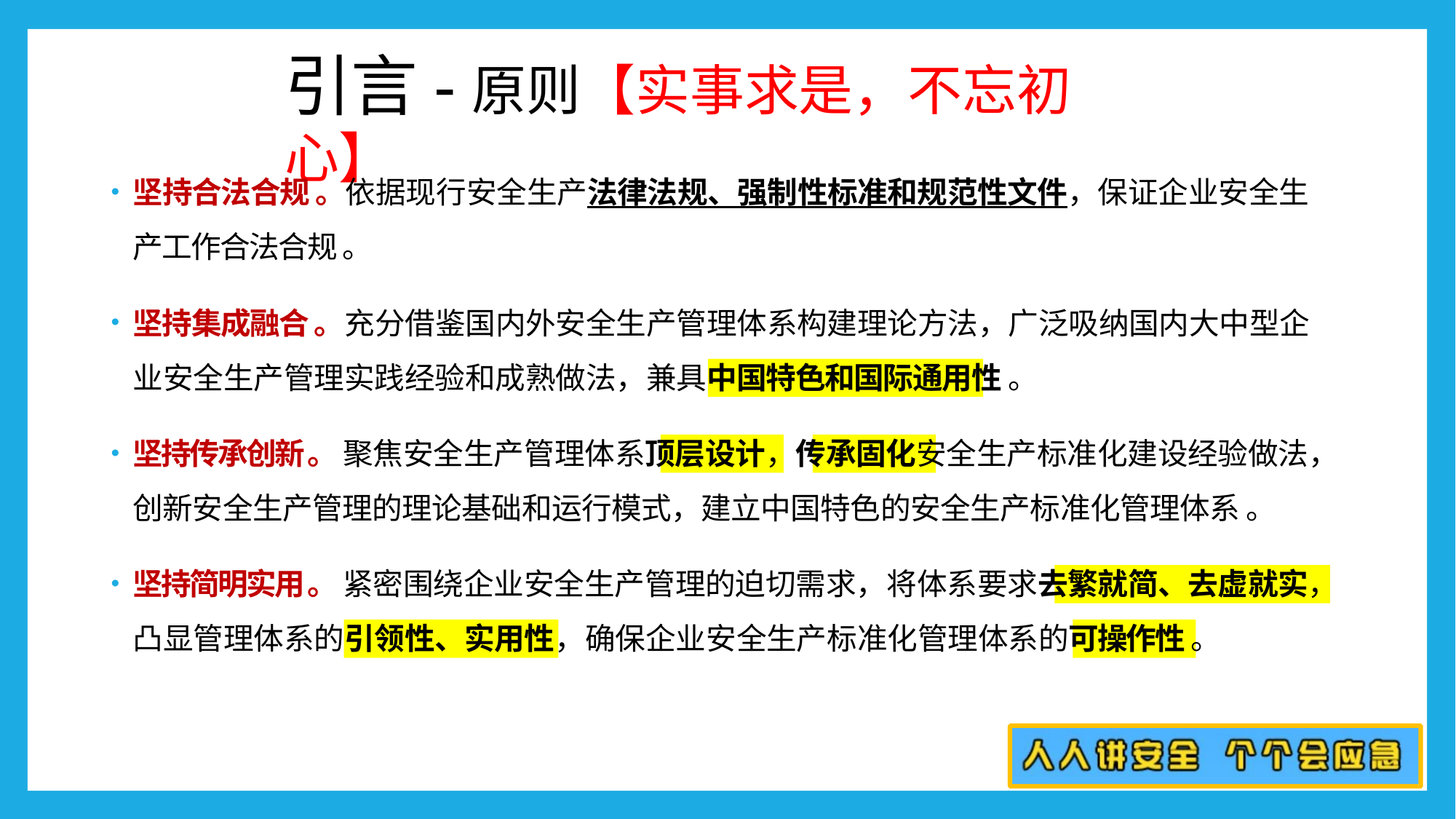

# 引言-原则【实事求是，不忘初心】
坚持合法合规 。依据现行安全生产法律法规、强制性标准和规范性文件，保证企业安全生产工作合法合规 。
坚持集成融合 。充分借鉴国内外安全生产管理体系构建理论方法，广泛吸纳国内大中型企业安全生产管理实践经验和成熟做法，兼具中国特色和国际通用性 。
坚持传承创新 。 聚焦安全生产管理体系顶层设计，传承固化安全生产标准化建设经验做法，创新安全生产管理的理论基础和运行模式，建立中国特色的安全生产标准化管理体系 。
坚持简明实用 。 紧密围绕企业安全生产管理的迫切需求，将体系要求去繁就简、去虚就实，凸显管理体系的引领性、实用性，确保企业安全生产标准化管理体系的可操作性 。